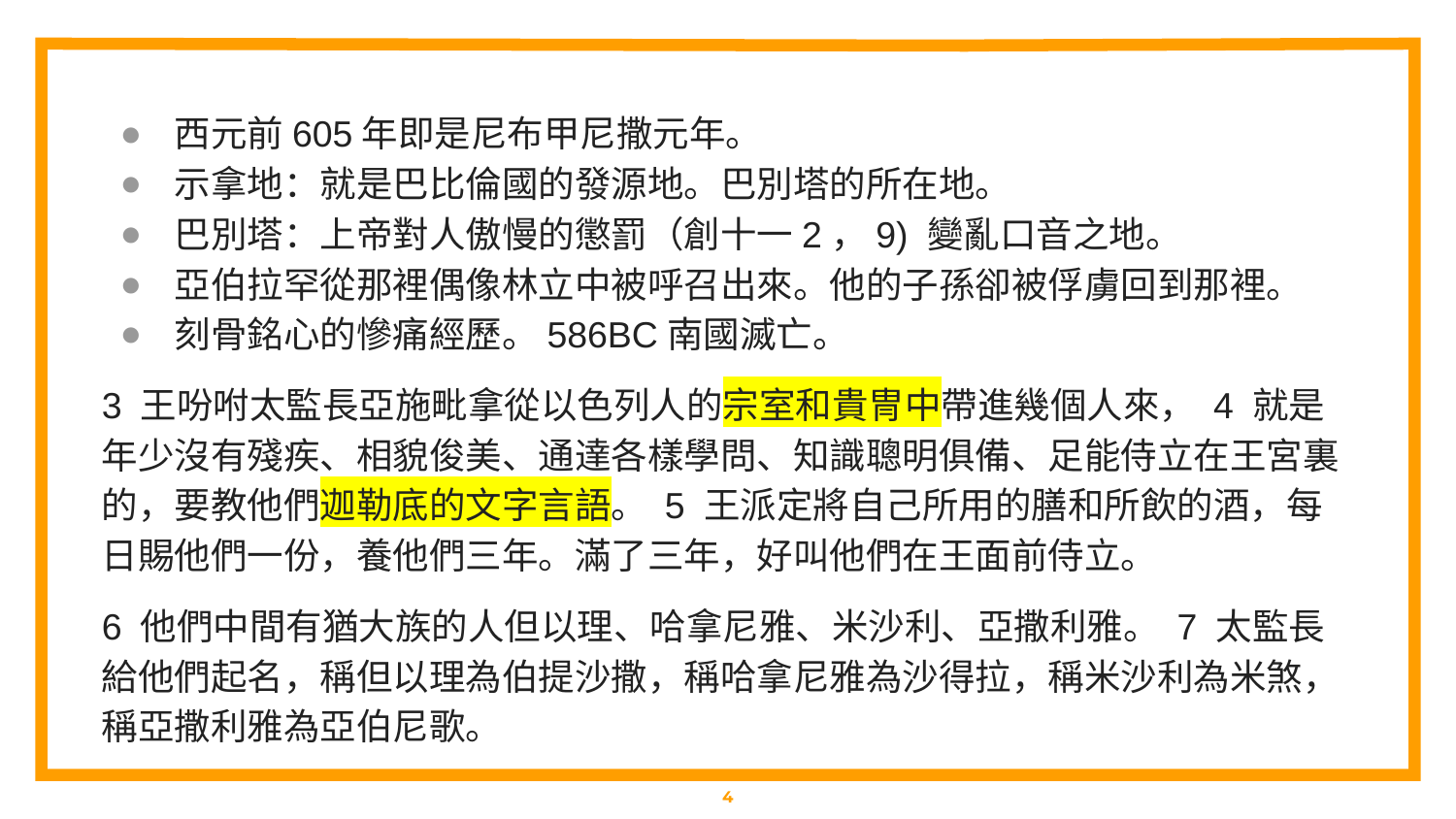

西元前605年即是尼布甲尼撒元年。
示拿地：就是巴比倫國的發源地。巴別塔的所在地。
巴別塔：上帝對人傲慢的懲罰（創十一2，9) 變亂口音之地。
亞伯拉罕從那裡偶像林立中被呼召出來。他的子孫卻被俘虜回到那裡。
刻骨銘心的慘痛經歷。586BC南國滅亡。
3 王吩咐太監長亞施毗拿從以色列人的宗室和貴冑中帶進幾個人來， 4 就是年少沒有殘疾、相貌俊美、通達各樣學問、知識聰明俱備、足能侍立在王宮裏的，要教他們迦勒底的文字言語。 5 王派定將自己所用的膳和所飲的酒，每日賜他們一份，養他們三年。滿了三年，好叫他們在王面前侍立。
6 他們中間有猶大族的人但以理、哈拿尼雅、米沙利、亞撒利雅。 7 太監長給他們起名，稱但以理為伯提沙撒，稱哈拿尼雅為沙得拉，稱米沙利為米煞，稱亞撒利雅為亞伯尼歌。
4